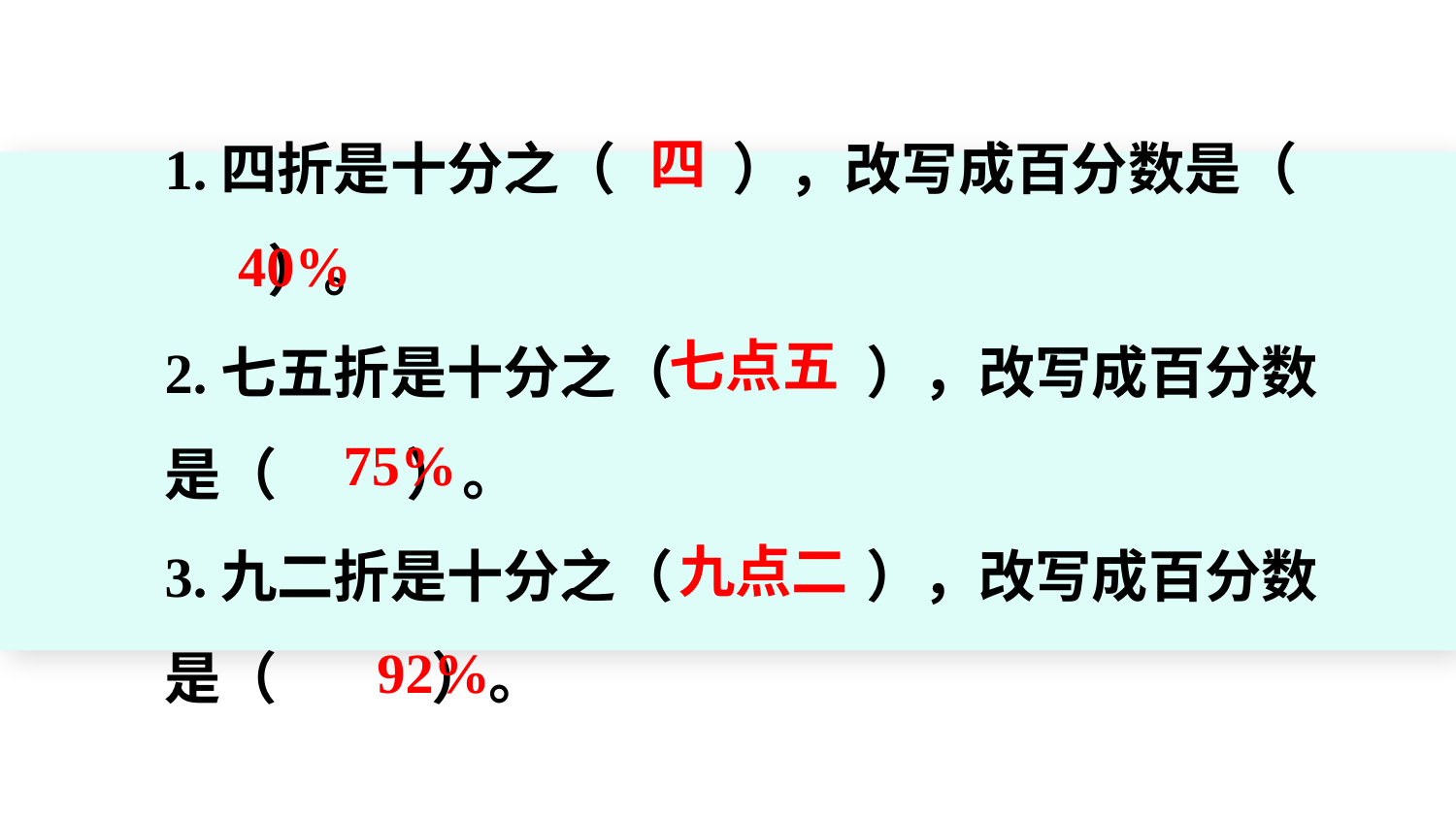

1.四折是十分之（         ），改写成百分数是（          ）。
2.七五折是十分之（               ），改写成百分数是（          ）。
3.九二折是十分之（               ），改写成百分数是（            ）。
四
40%
七点五
75%
www.youyi100.com
九点二
92%